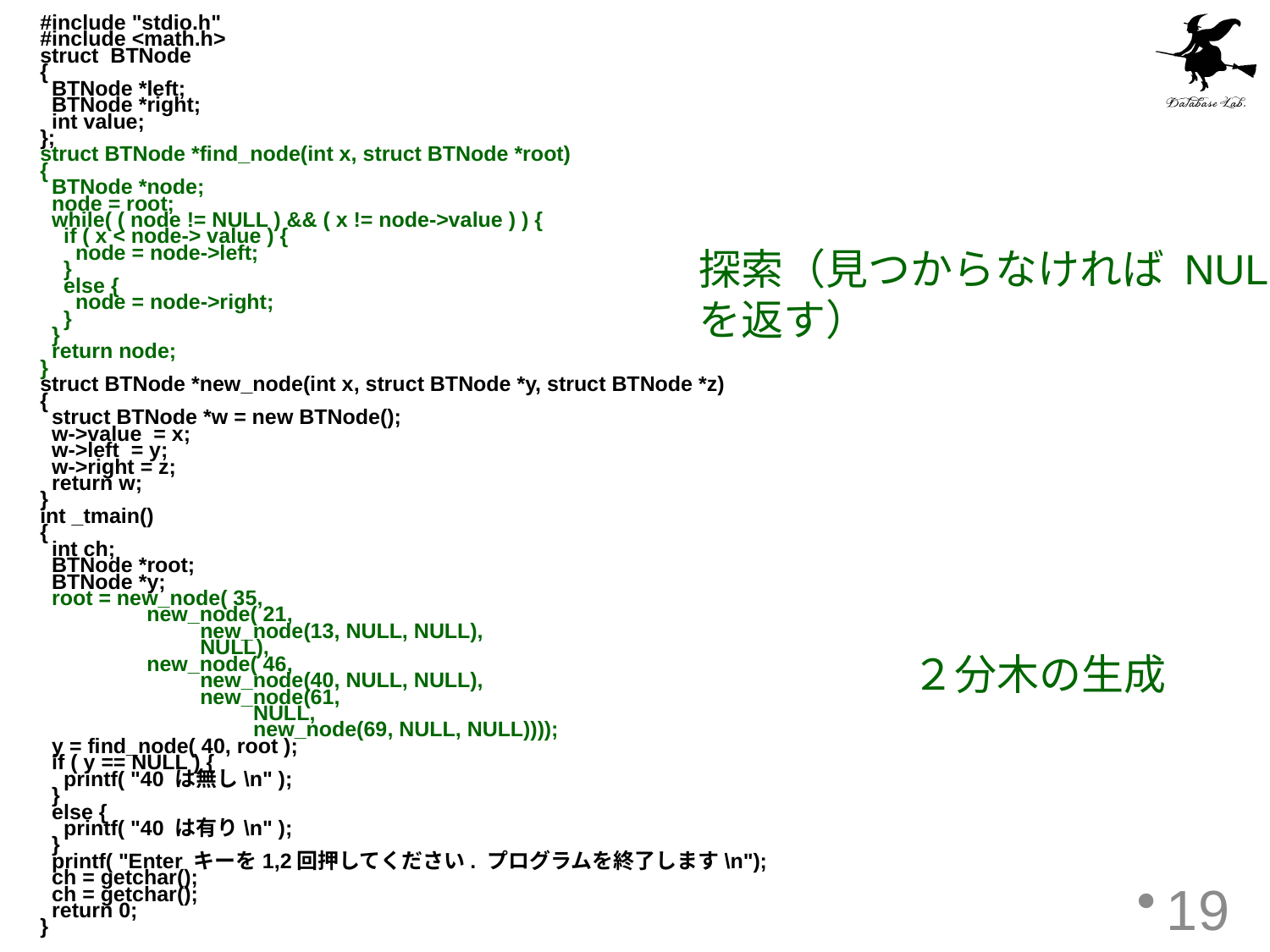

#include "stdio.h"
#include <math.h>
struct  BTNode
{
  BTNode *left;
  BTNode *right;
  int value;
};
struct BTNode *find_node(int x, struct BTNode *root)
{
  BTNode *node;
  node = root;
  while( ( node != NULL ) && ( x != node->value ) ) {
    if ( x < node-> value ) {
      node = node->left;
    }
    else {
      node = node->right;
    }
  }
  return node;
}
struct BTNode *new_node(int x, struct BTNode *y, struct BTNode *z)
{
  struct BTNode *w = new BTNode();
  w->value  = x;
  w->left  = y;
  w->right = z;
  return w;
}
int _tmain()
{
  int ch;
  BTNode *root;
  BTNode *y;
  root = new_node( 35,
                  new_node( 21,
                           new_node(13, NULL, NULL),
                           NULL),
                  new_node( 46,
                           new_node(40, NULL, NULL),
                           new_node(61,
                                    NULL,
                                    new_node(69, NULL, NULL))));
  y = find_node( 40, root );
  if ( y == NULL ) {
    printf( "40 は無し\n" );
  }
  else {
    printf( "40 は有り\n" );
  }
  printf( "Enter キーを1,2回押してください. プログラムを終了します\n");
  ch = getchar();
  ch = getchar();
  return 0;
}
探索（見つからなければ NULL
を返す）
２分木の生成
19